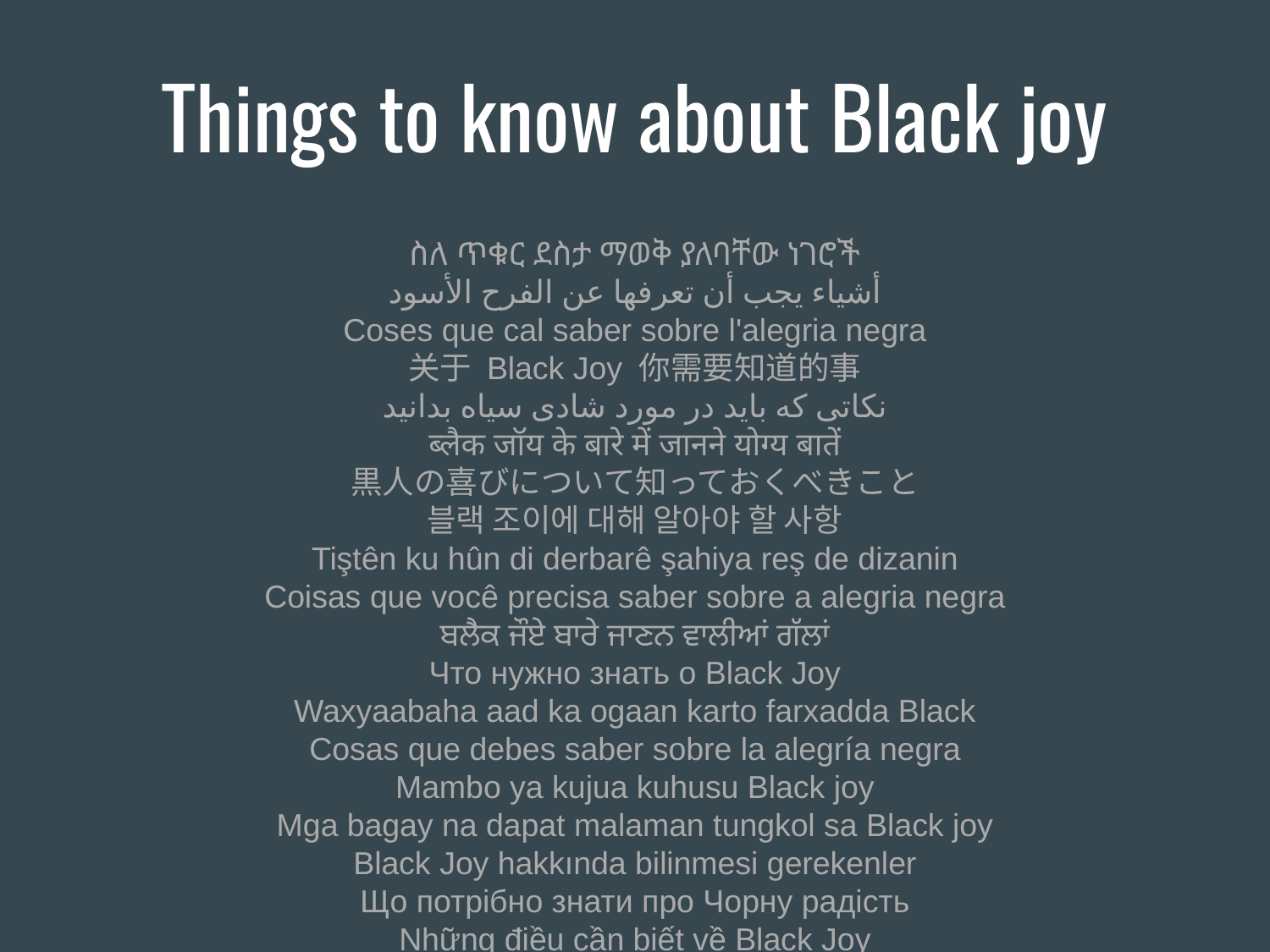

Things to know about Black joy
ስለ ጥቁር ደስታ ማወቅ ያለባቸው ነገሮች
أشياء يجب أن تعرفها عن الفرح الأسود
Coses que cal saber sobre l'alegria negra
关于 Black Joy 你需要知道的事
نکاتی که باید در مورد شادی سیاه بدانید
ब्लैक जॉय के बारे में जानने योग्य बातें
黒人の喜びについて知っておくべきこと
블랙 조이에 대해 알아야 할 사항
Tiştên ku hûn di derbarê şahiya reş de dizanin
Coisas que você precisa saber sobre a alegria negra
ਬਲੈਕ ਜੌਏ ਬਾਰੇ ਜਾਣਨ ਵਾਲੀਆਂ ਗੱਲਾਂ
Что нужно знать о Black Joy
Waxyaabaha aad ka ogaan karto farxadda Black
Cosas que debes saber sobre la alegría negra
Mambo ya kujua kuhusu Black joy
Mga bagay na dapat malaman tungkol sa Black joy
Black Joy hakkında bilinmesi gerekenler
Що потрібно знати про Чорну радість
Những điều cần biết về Black Joy